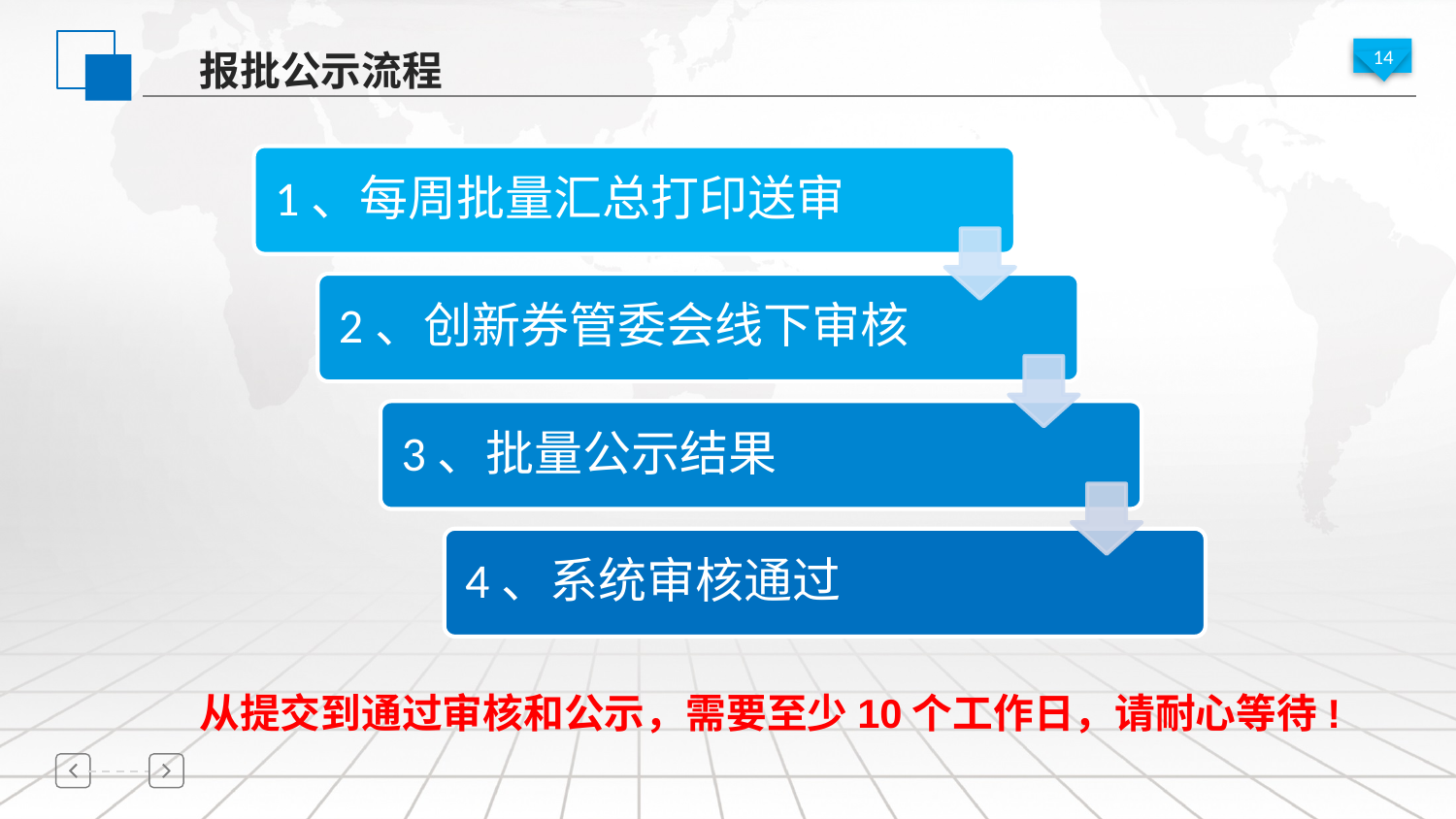

# 报批公示流程
1、每周批量汇总打印送审
2、创新券管委会线下审核
3、批量公示结果
4、系统审核通过

从提交到通过审核和公示，需要至少10个工作日，请耐心等待!